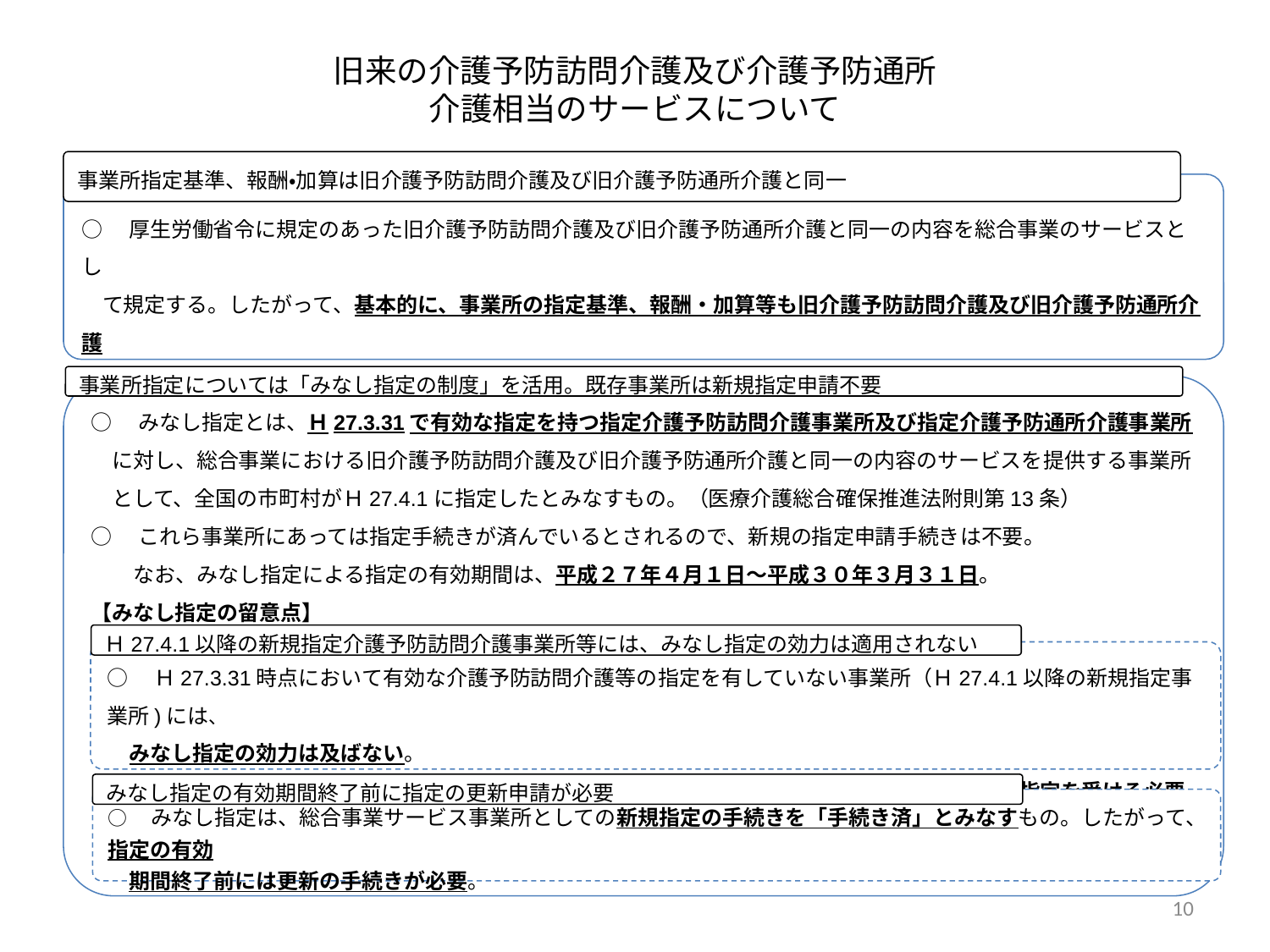

# 旧来の介護予防訪問介護及び介護予防通所 介護相当のサービスについて
事業所指定基準、報酬・加算は旧介護予防訪問介護及び旧介護予防通所介護と同⼀

○　厚⽣労働省令に規定のあった旧介護予防訪問介護及び旧介護予防通所介護と同⼀の内容を総合事業のサービスとし
　て規定する。したがって、基本的に、事業所の指定基準、報酬・加算等も旧介護予防訪問介護及び旧介護予防通所介護
と同⼀となる。
○　請求⽅法も国保連経由であることは変わらず。ただし、サービスコードは総合事業専⽤のものとなります。
事業所指定については「みなし指定の制度」を活⽤。既存事業所は新規指定申請不要
○　みなし指定とは、Ｈ27.3.31で有効な指定を持つ指定介護予防訪問介護事業所及び指定介護予防通所介護事業所
　に対し、総合事業における旧介護予防訪問介護及び旧介護予防通所介護と同⼀の内容のサービスを提供する事業所
　として、全国の市町村がＨ27.4.1に指定したとみなすもの。（医療介護総合確保推進法附則第13条）
○　これら事業所にあっては指定⼿続きが済んでいるとされるので、新規の指定申請⼿続きは不要。
　　なお、みなし指定による指定の有効期間は、平成２７年４月１日～平成３０年３月３１日。
【みなし指定の留意点】

Ｈ27.4.1以降の新規指定介護予防訪問介護事業所等には、みなし指定の効⼒は適⽤されない
○　Ｈ27.3.31時点において有効な介護予防訪問介護等の指定を有していない事業所（Ｈ27.4.1以降の新規指定事業所)には、
　 みなし指定の効⼒は及ばない。
　　これに該当する事業所が総合事業を実施する場合には、総合事業のサービス事業所として新規指定を受ける必要がある。
みなし指定の有効期間終了前に指定の更新申請が必要
○　みなし指定は、総合事業サービス事業所としての新規指定の⼿続きを「⼿続き済」とみなすもの。したがって、指定の有効
　期間終了前には更新の⼿続きが必要。
10